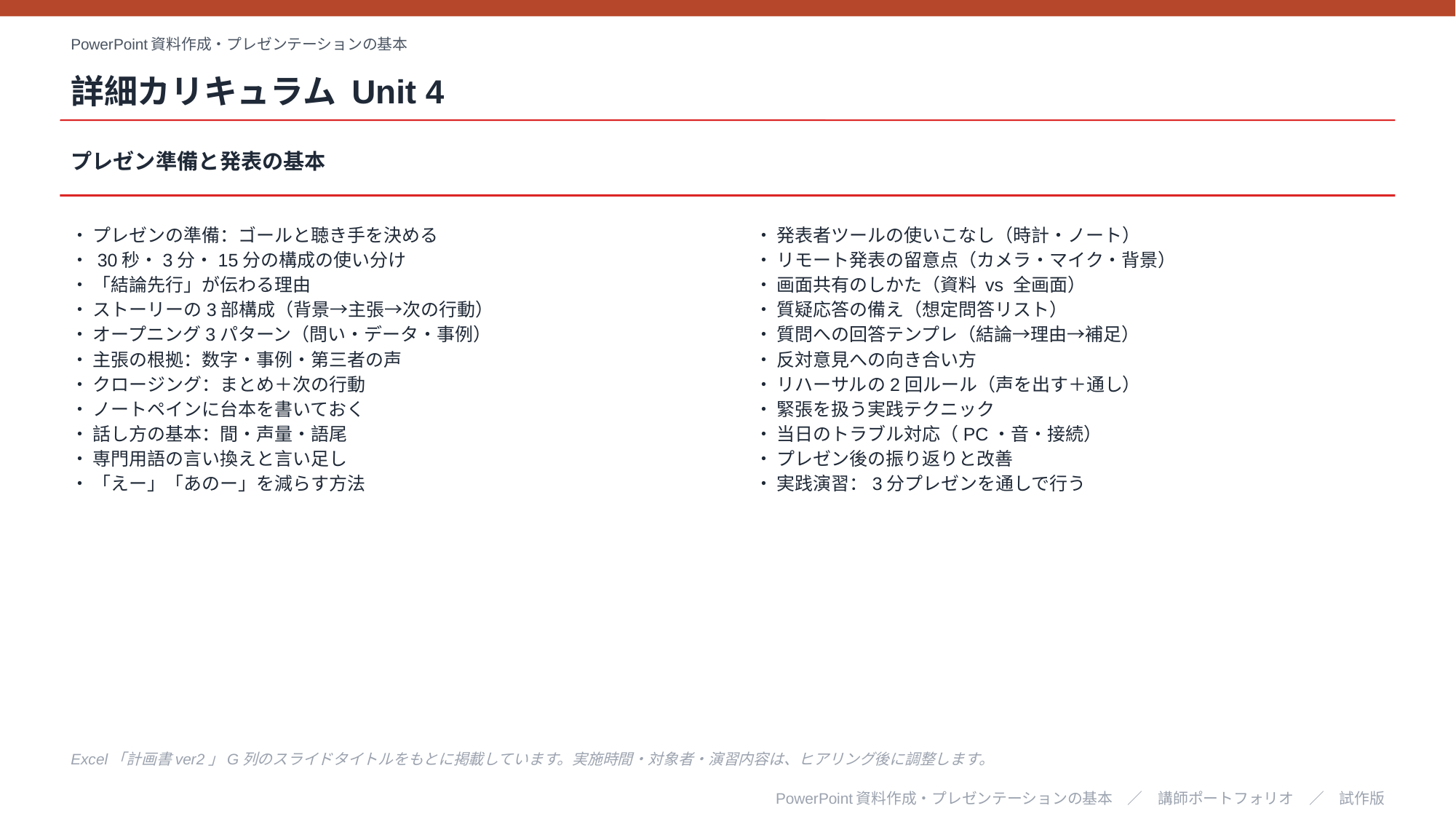

PowerPoint資料作成・プレゼンテーションの基本
詳細カリキュラム Unit 4

プレゼン準備と発表の基本

・ プレゼンの準備：ゴールと聴き手を決める
・ 30秒・3分・15分の構成の使い分け
・ 「結論先行」が伝わる理由
・ ストーリーの3部構成（背景→主張→次の行動）
・ オープニング3パターン（問い・データ・事例）
・ 主張の根拠：数字・事例・第三者の声
・ クロージング：まとめ＋次の行動
・ ノートペインに台本を書いておく
・ 話し方の基本：間・声量・語尾
・ 専門用語の言い換えと言い足し
・ 「えー」「あのー」を減らす方法
・ 発表者ツールの使いこなし（時計・ノート）
・ リモート発表の留意点（カメラ・マイク・背景）
・ 画面共有のしかた（資料 vs 全画面）
・ 質疑応答の備え（想定問答リスト）
・ 質問への回答テンプレ（結論→理由→補足）
・ 反対意見への向き合い方
・ リハーサルの2回ルール（声を出す＋通し）
・ 緊張を扱う実践テクニック
・ 当日のトラブル対応（PC・音・接続）
・ プレゼン後の振り返りと改善
・ 実践演習：3分プレゼンを通しで行う
Excel「計画書ver2」G列のスライドタイトルをもとに掲載しています。実施時間・対象者・演習内容は、ヒアリング後に調整します。
PowerPoint資料作成・プレゼンテーションの基本　／　講師ポートフォリオ　／　試作版